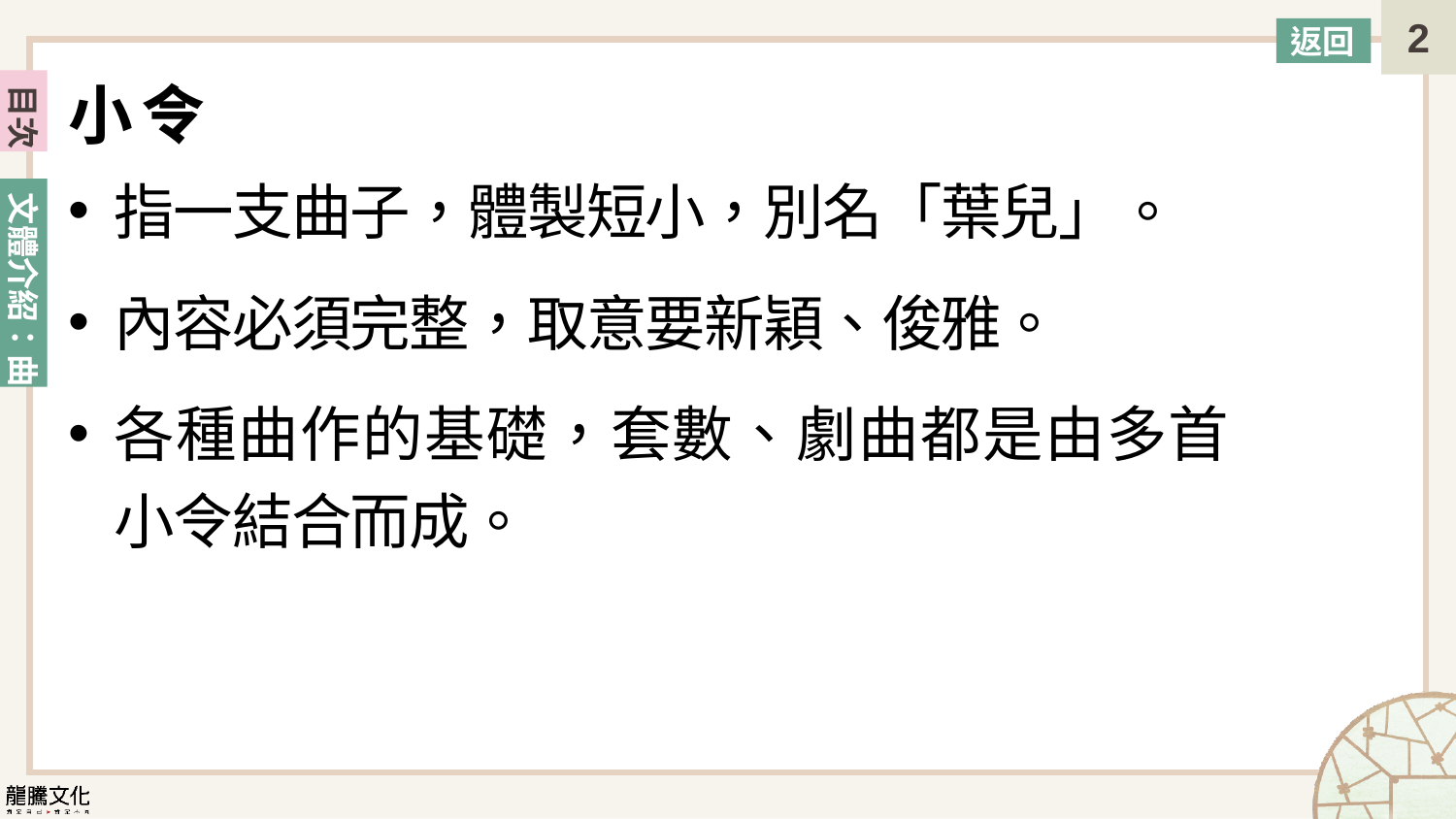

返回
小令
指一支曲子，體製短小，別名「葉兒」。
內容必須完整，取意要新穎、俊雅。
各種曲作的基礎，套數、劇曲都是由多首小令結合而成。